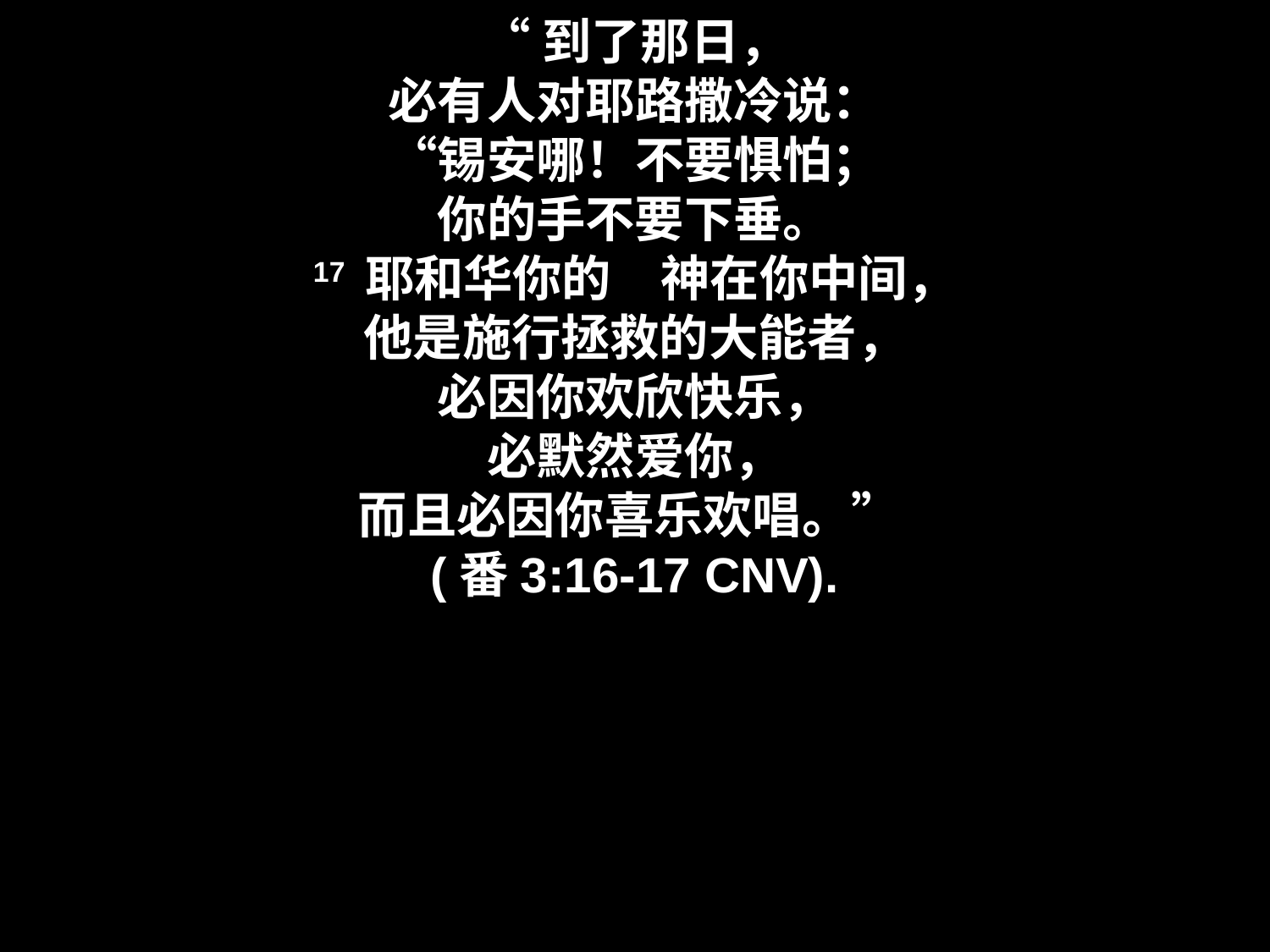

# “到了那日， 必有人对耶路撒冷说： “锡安哪！不要惧怕； 你的手不要下垂。 17 耶和华你的　神在你中间， 他是施行拯救的大能者， 必因你欢欣快乐， 必默然爱你， 而且必因你喜乐欢唱。” (番3:16-17 CNV).